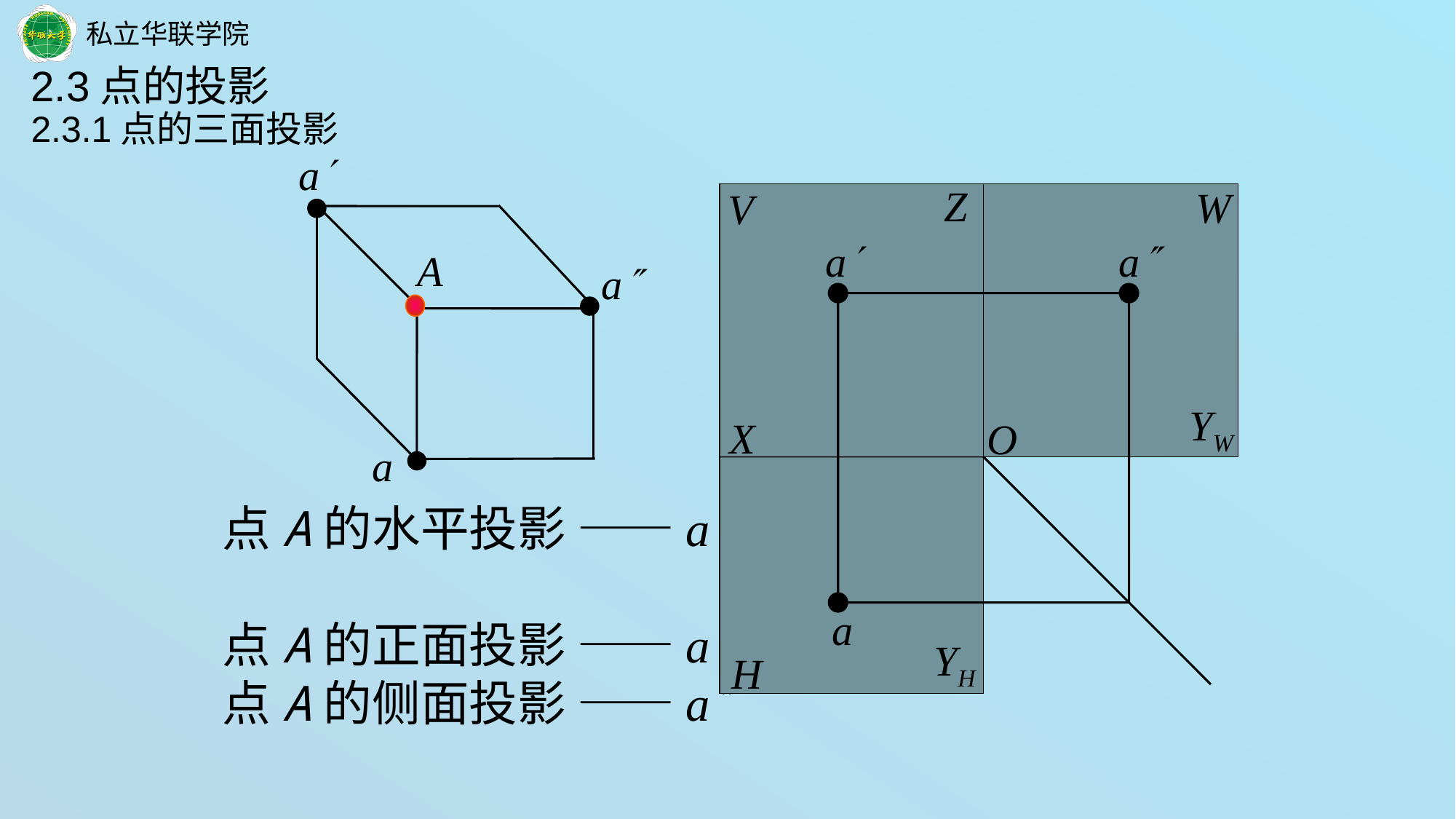

2.3点的投影
2.3.1点的三面投影
a′

a″

a

Z
W
V

a′
a″

YW
X
O

a

YH
H
A

点A的水平投影 ——a
点A的正面投影 ——a′
点A的侧面投影 ——a″